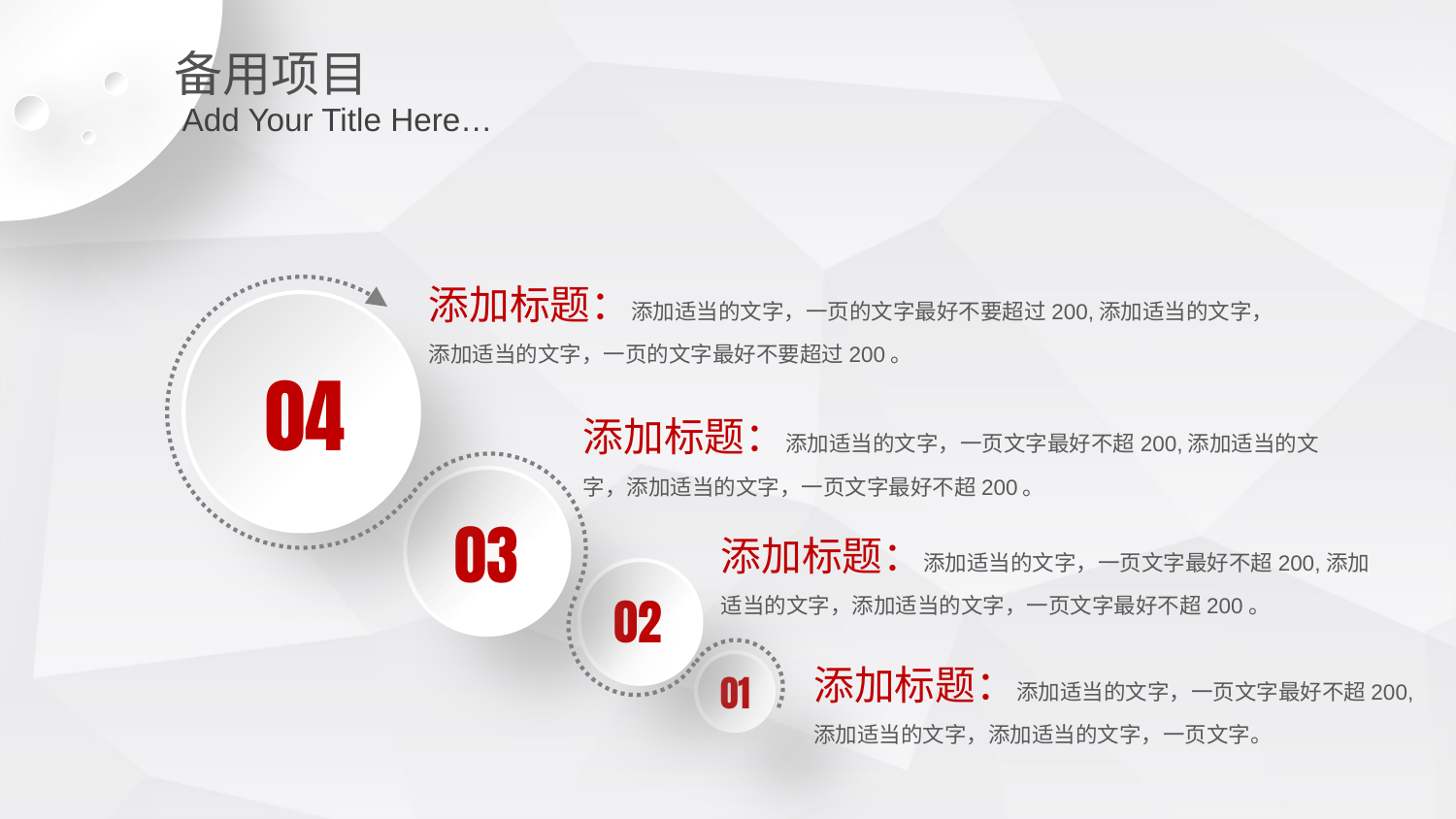

备用项目

Add Your Title Here…

添加标题：添加适当的文字，一页的文字最好不要超过200,添加适当的文字，添加适当的文字，一页的文字最好不要超过200。

04
添加标题：添加适当的文字，一页文字最好不超200,添加适当的文字，添加适当的文字，一页文字最好不超200。

添加标题：添加适当的文字，一页文字最好不超200,添加适当的文字，添加适当的文字，一页文字最好不超200。
03

02
添加标题：添加适当的文字，一页文字最好不超200,添加适当的文字，添加适当的文字，一页文字。

01